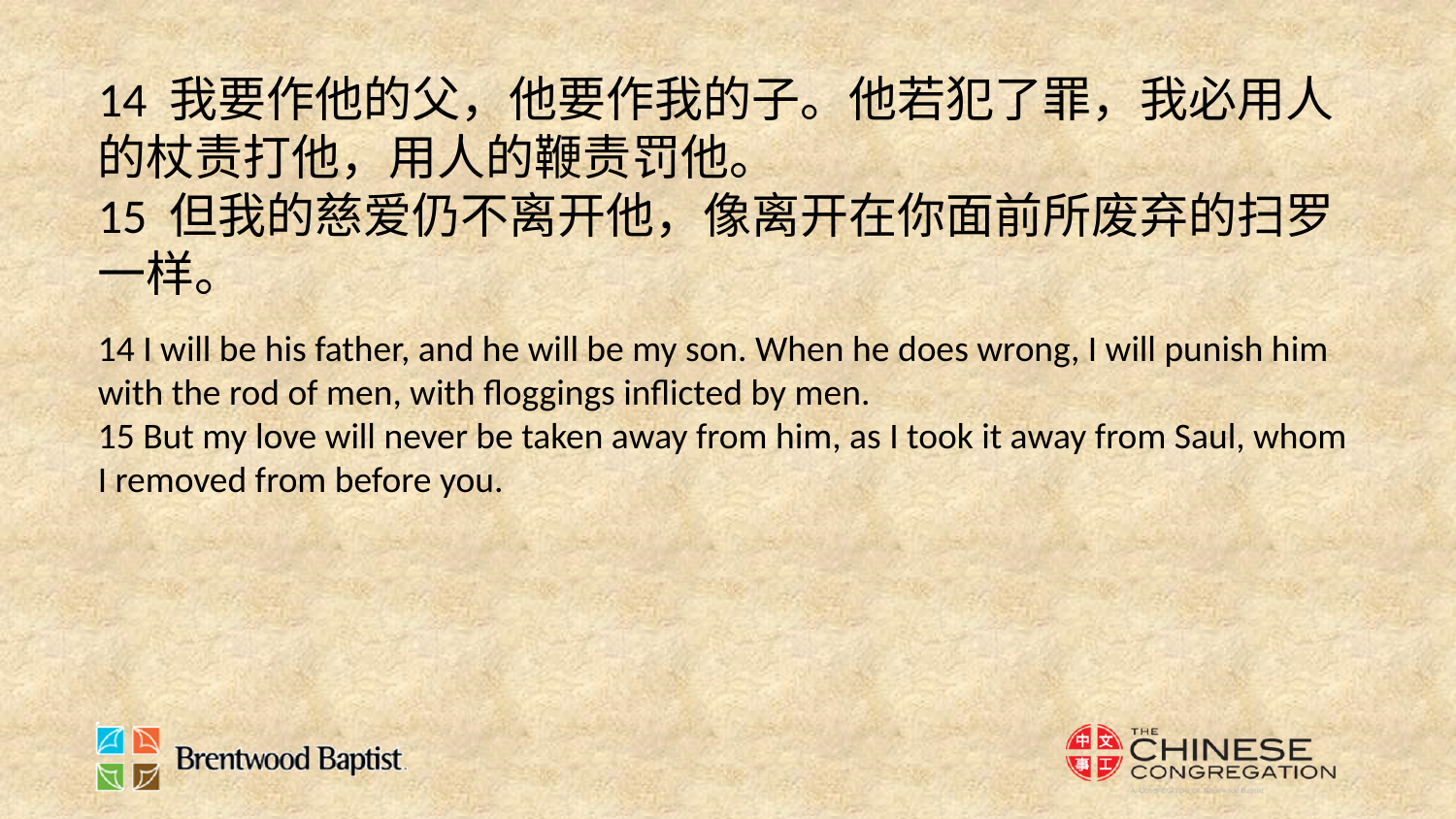

14 我要作他的父，他要作我的子。他若犯了罪，我必用人的杖责打他，用人的鞭责罚他。
15 但我的慈爱仍不离开他，像离开在你面前所废弃的扫罗一样。

14 I will be his father, and he will be my son. When he does wrong, I will punish him with the rod of men, with floggings inflicted by men.
15 But my love will never be taken away from him, as I took it away from Saul, whom I removed from before you.